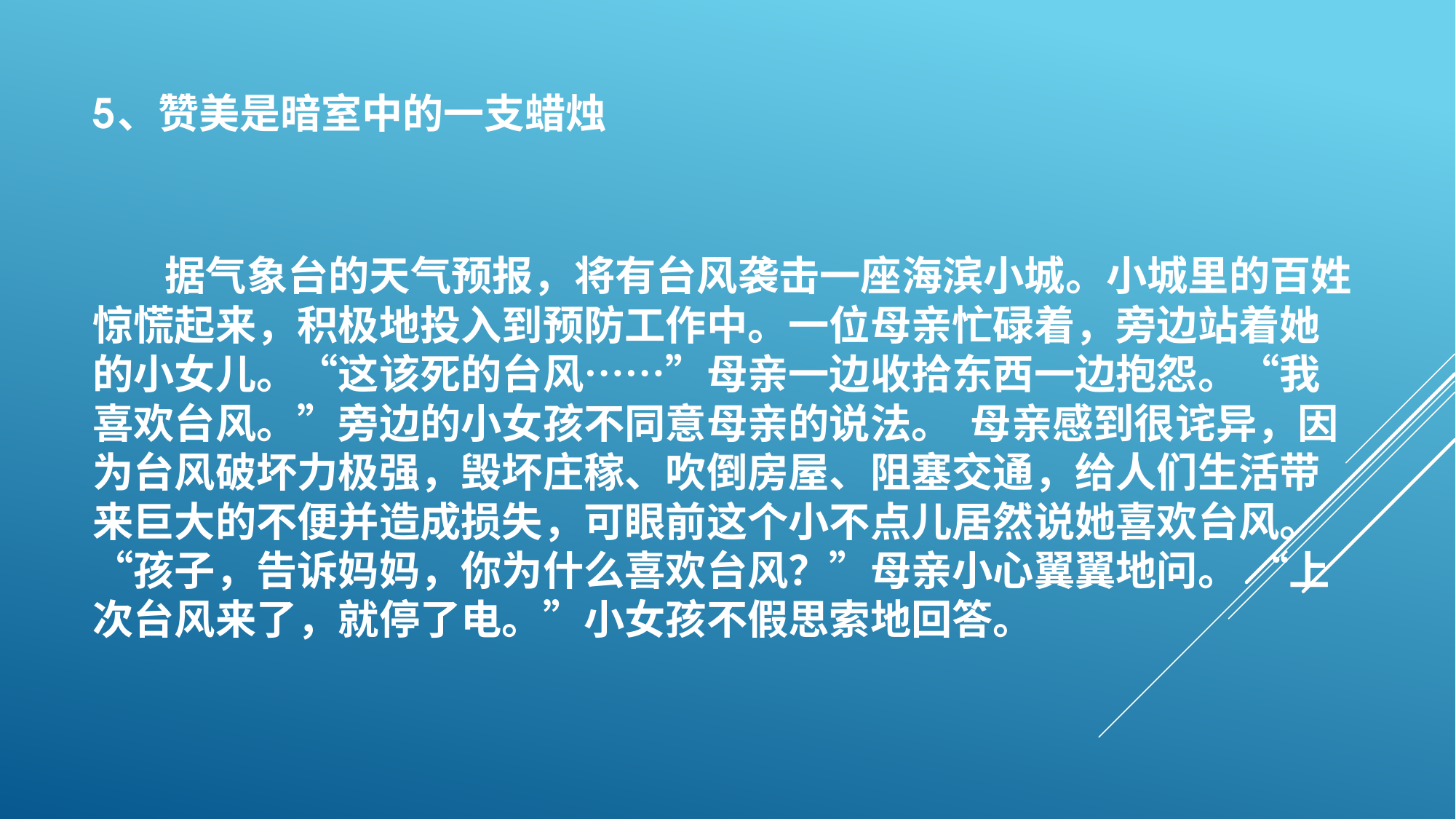

5、赞美是暗室中的一支蜡烛

# 据气象台的天气预报，将有台风袭击一座海滨小城。小城里的百姓惊慌起来，积极地投入到预防工作中。一位母亲忙碌着，旁边站着她的小女儿。“这该死的台风……”母亲一边收拾东西一边抱怨。“我喜欢台风。”旁边的小女孩不同意母亲的说法。  母亲感到很诧异，因为台风破坏力极强，毁坏庄稼、吹倒房屋、阻塞交通，给人们生活带来巨大的不便并造成损失，可眼前这个小不点儿居然说她喜欢台风。  “孩子，告诉妈妈，你为什么喜欢台风？”母亲小心翼翼地问。 “上次台风来了，就停了电。”小女孩不假思索地回答。